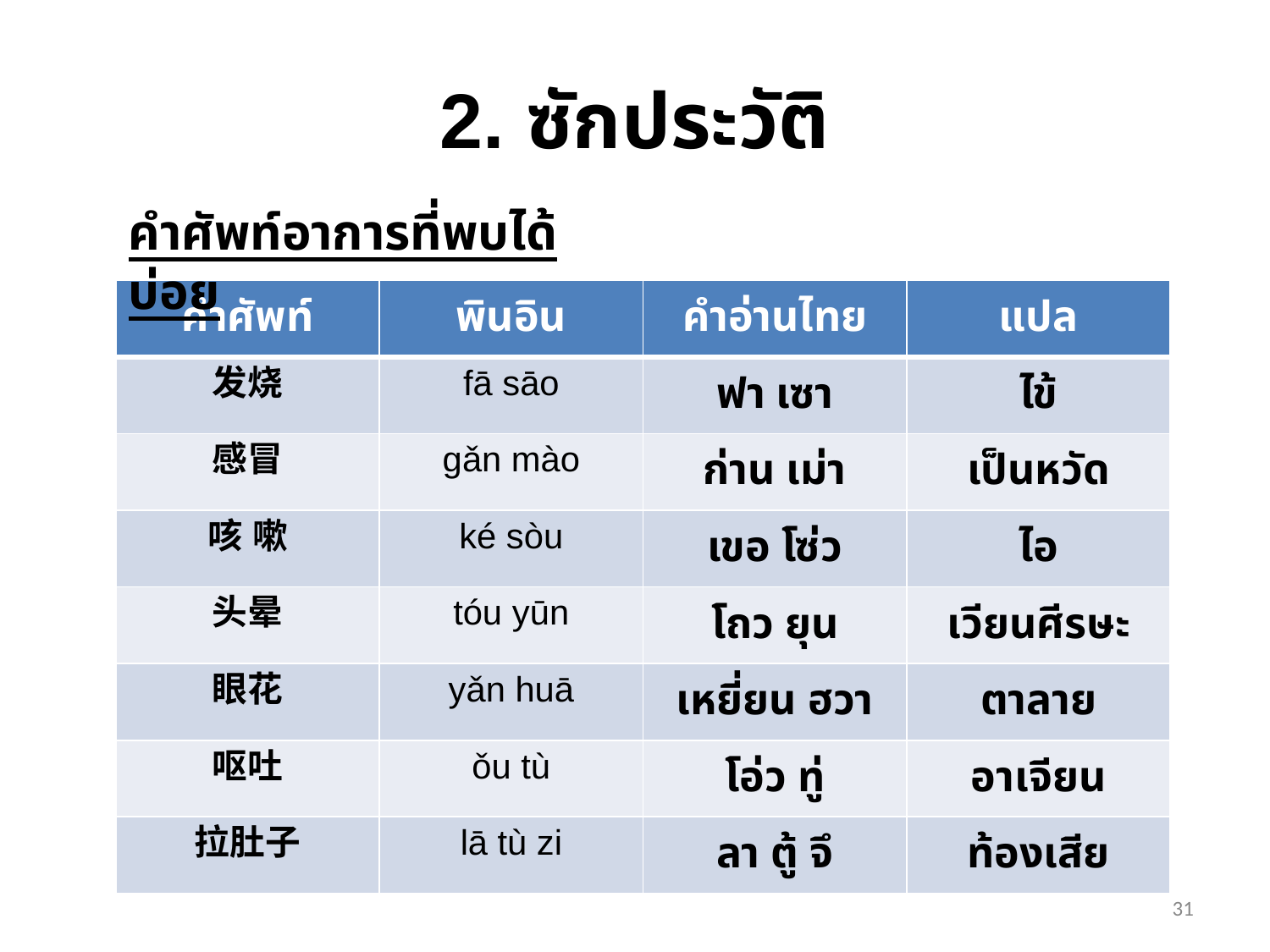

# 2. ซักประวัติ
คำศัพท์อาการที่พบได้บ่อย

| คำศัพท์ | พินอิน | คำอ่านไทย | แปล |
| --- | --- | --- | --- |
| 发烧 | fā sāo | ฟา เซา | ไข้ |
| 感冒 | gǎn mào | ก่าน เม่า | เป็นหวัด |
| 咳 嗽 | ké sòu | เขอ โซ่ว | ไอ |
| 头晕 | tóu yūn | โถว ยุน | เวียนศีรษะ |
| 眼花 | yǎn huā | เหยี่ยน ฮวา | ตาลาย |
| 呕吐 | ǒu tù | โอ่ว ทู่ | อาเจียน |
| 拉肚子 | lā tù zi | ลา ตู้ จึ | ท้องเสีย |
31